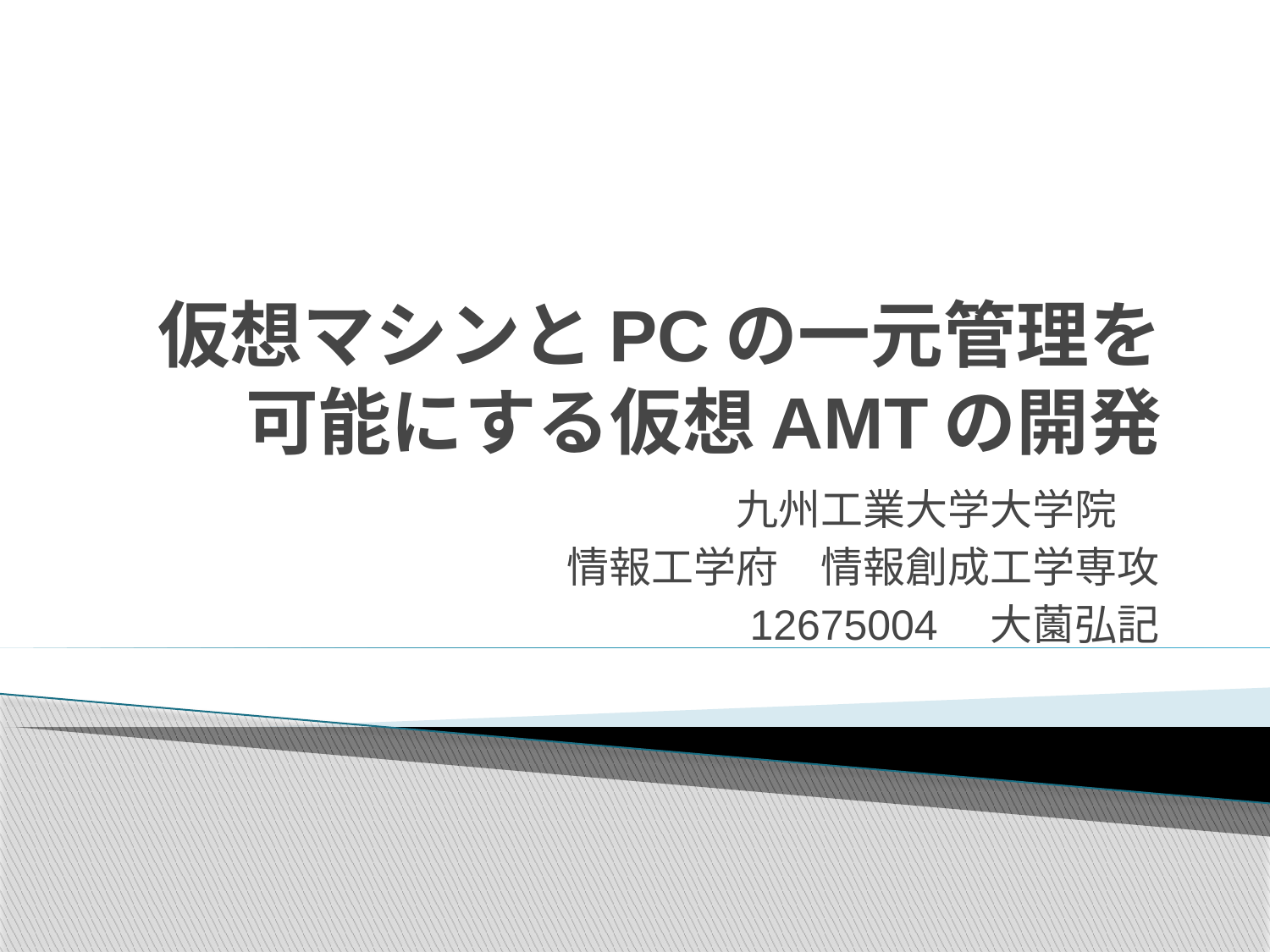

# 仮想マシンとPCの一元管理を 可能にする仮想AMTの開発
九州工業大学大学院
情報工学府　情報創成工学専攻
12675004　大薗弘記